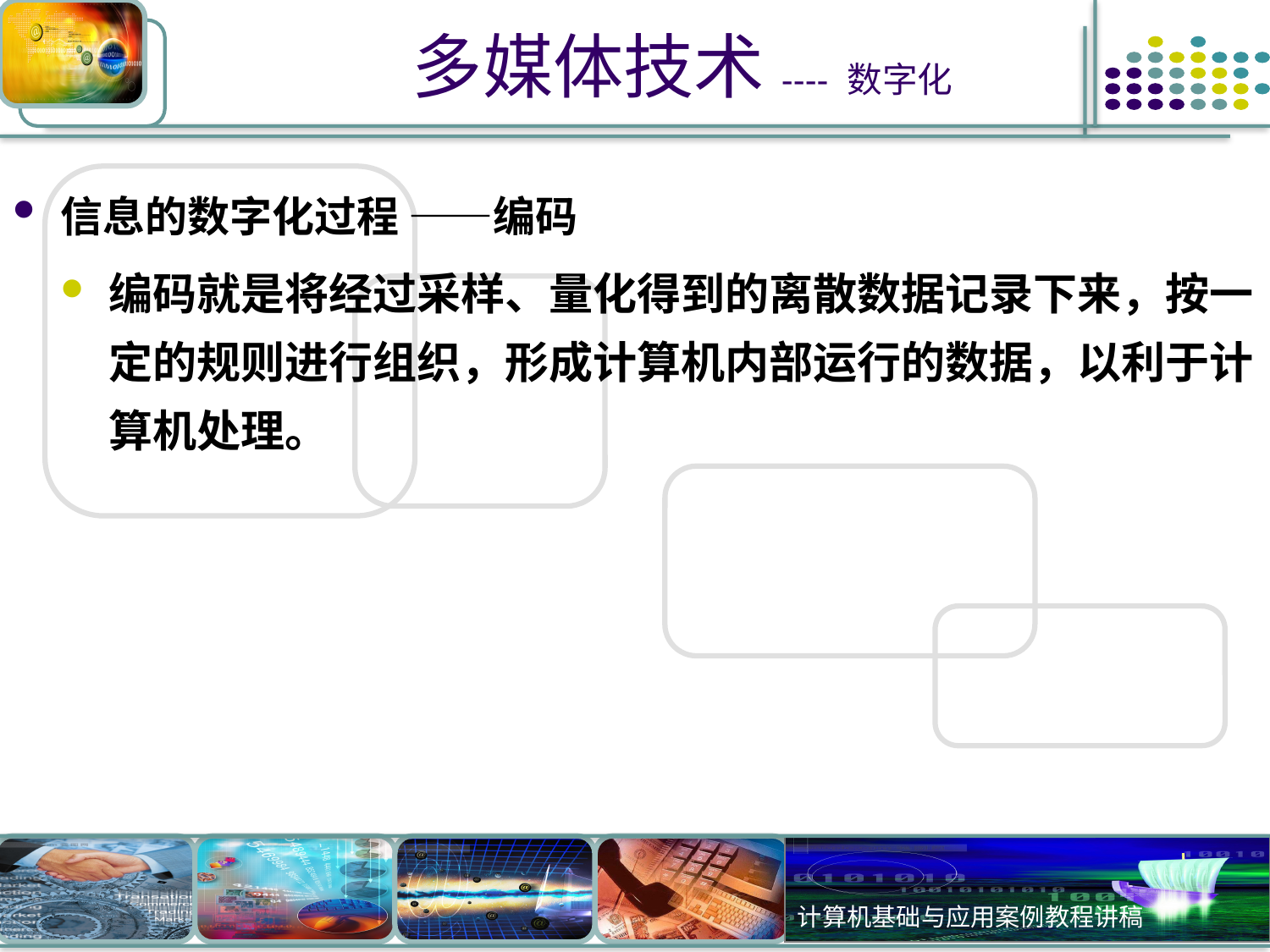

# 多媒体技术---- 数字化
信息的数字化过程 ——编码
编码就是将经过采样、量化得到的离散数据记录下来，按一定的规则进行组织，形成计算机内部运行的数据，以利于计算机处理。